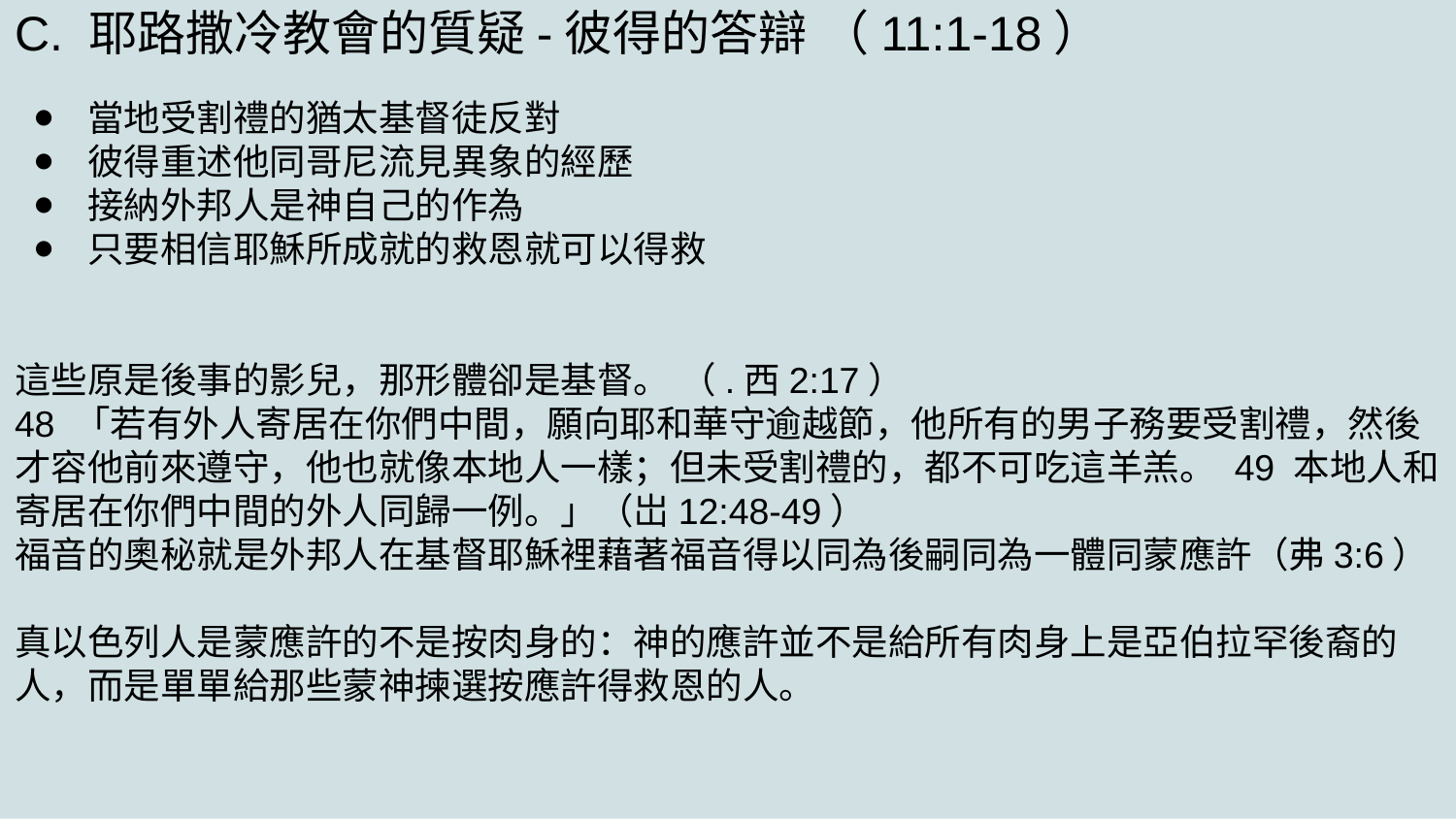

C. 耶路撒冷教會的質疑-彼得的答辯 （11:1-18）

當地受割禮的猶太基督徒反對
彼得重述他同哥尼流見異象的經歷
接納外邦人是神自己的作為
只要相信耶穌所成就的救恩就可以得救

這些原是後事的影兒，那形體卻是基督。 （.西2:17）
48 「若有外人寄居在你們中間，願向耶和華守逾越節，他所有的男子務要受割禮，然後才容他前來遵守，他也就像本地人一樣；但未受割禮的，都不可吃這羊羔。 49 本地人和寄居在你們中間的外人同歸一例。」（岀12:48-49）
福音的奧秘就是外邦人在基督耶穌裡藉著福音得以同為後嗣同為一體同蒙應許（弗3:6）

真以色列人是蒙應許的不是按肉身的：神的應許並不是給所有肉身上是亞伯拉罕後裔的人，而是單單給那些蒙神揀選按應許得救恩的人。